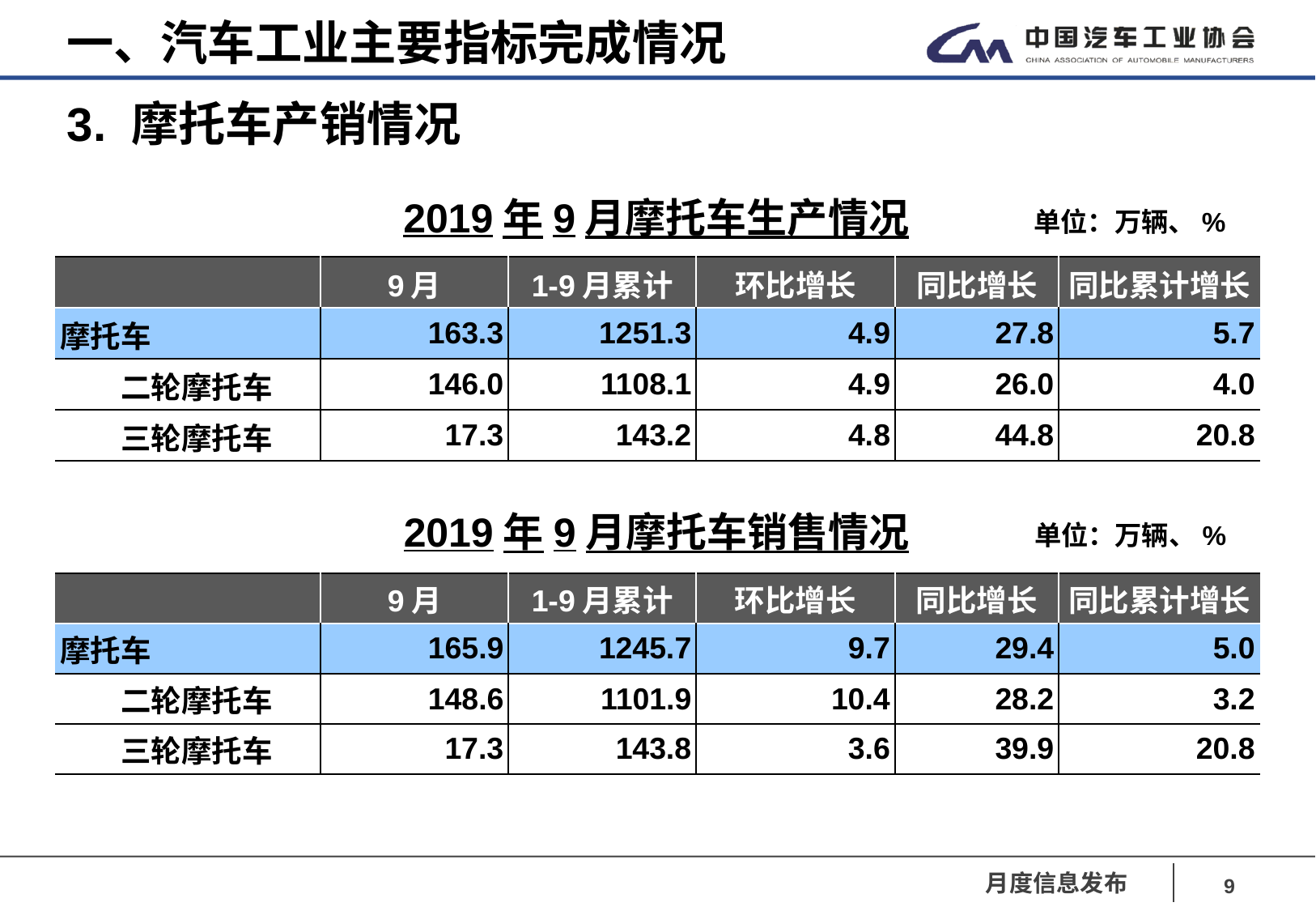

一、汽车工业主要指标完成情况
3. 摩托车产销情况
2019年9月摩托车生产情况
 单位：万辆、%
|  | 9月 | 1-9月累计 | 环比增长 | 同比增长 | 同比累计增长 |
| --- | --- | --- | --- | --- | --- |
| 摩托车 | 163.3 | 1251.3 | 4.9 | 27.8 | 5.7 |
| 二轮摩托车 | 146.0 | 1108.1 | 4.9 | 26.0 | 4.0 |
| 三轮摩托车 | 17.3 | 143.2 | 4.8 | 44.8 | 20.8 |
2019年9月摩托车销售情况
 单位：万辆、%
|  | 9月 | 1-9月累计 | 环比增长 | 同比增长 | 同比累计增长 |
| --- | --- | --- | --- | --- | --- |
| 摩托车 | 165.9 | 1245.7 | 9.7 | 29.4 | 5.0 |
| 二轮摩托车 | 148.6 | 1101.9 | 10.4 | 28.2 | 3.2 |
| 三轮摩托车 | 17.3 | 143.8 | 3.6 | 39.9 | 20.8 |